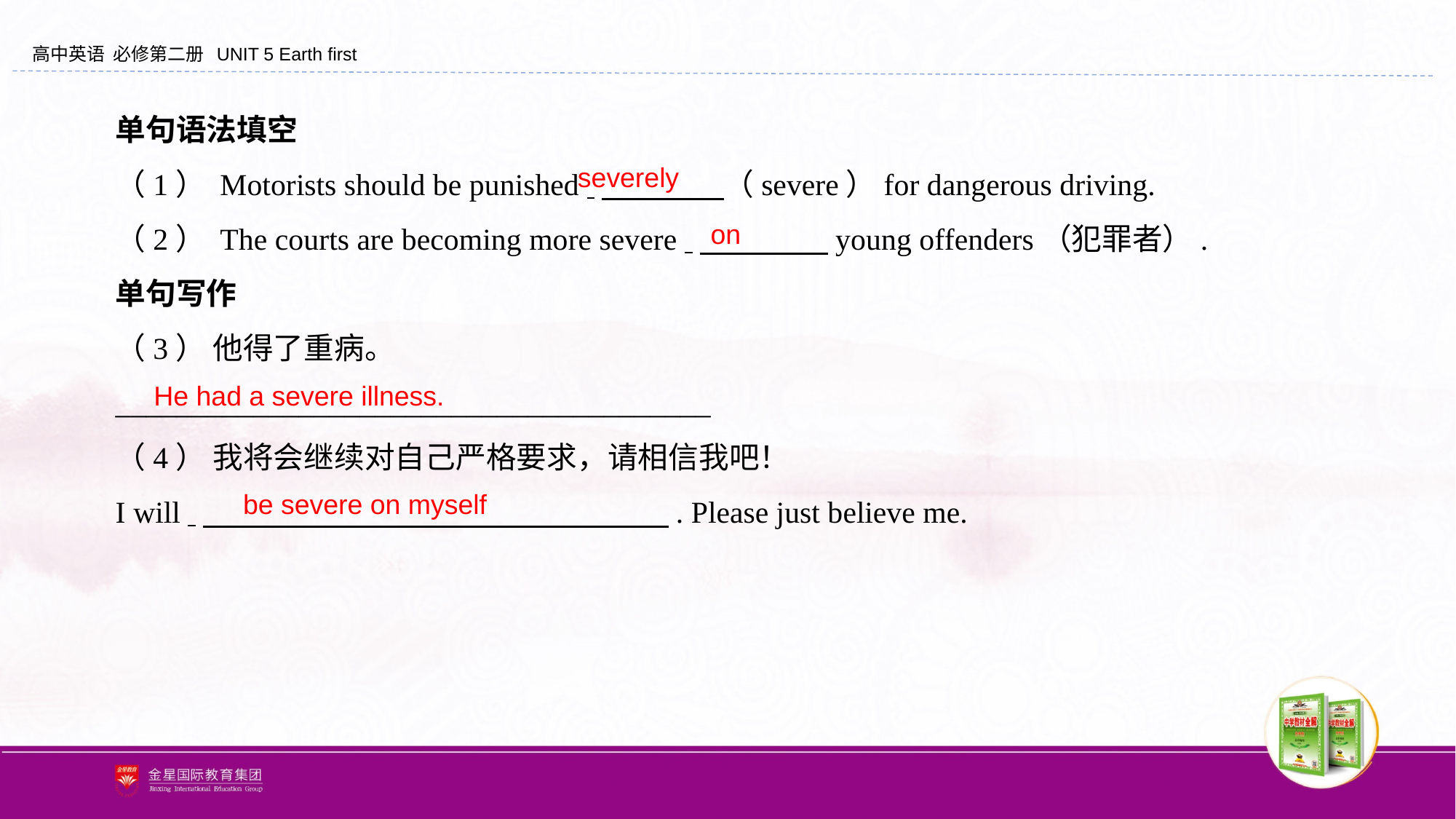

单句语法填空
（1） Motorists should be punished  　　　　（severe）for dangerous driving.
（2） The courts are becoming more severe  　　　　 young offenders（犯罪者）.
单句写作
（3） 他得了重病。
_______________________________________
（4） 我将会继续对自己严格要求，请相信我吧！
I will  　　　　  　　　　  　　　　  　　. Please just believe me.
severely
on
He had a severe illness.
be severe on myself